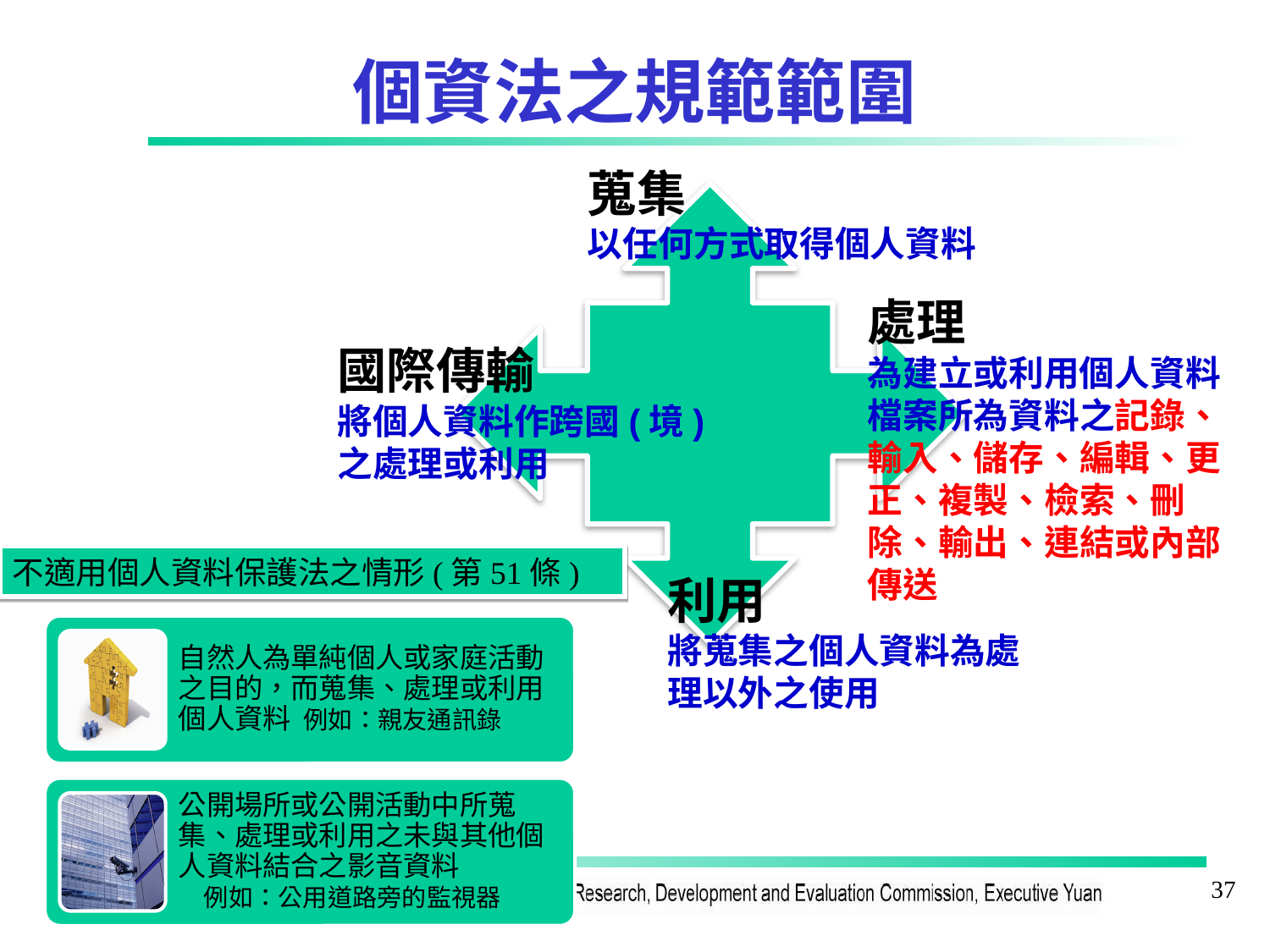

個資法之規範範圍
蒐集
以任何方式取得個人資料

處理
為建立或利用個人資料檔案所為資料之記錄、輸入、儲存、編輯、更正、複製、檢索、刪除、輸出、連結或內部傳送
國際傳輸
將個人資料作跨國(境)
之處理或利用
不適用個人資料保護法之情形(第51條)
利用
將蒐集之個人資料為處理以外之使用
自然人為單純個人或家庭活動之目的，而蒐集、處理或利用個人資料  例如：親友通訊錄
公開場所或公開活動中所蒐集、處理或利用之未與其他個人資料結合之影音資料                     例如：公用道路旁的監視器
37